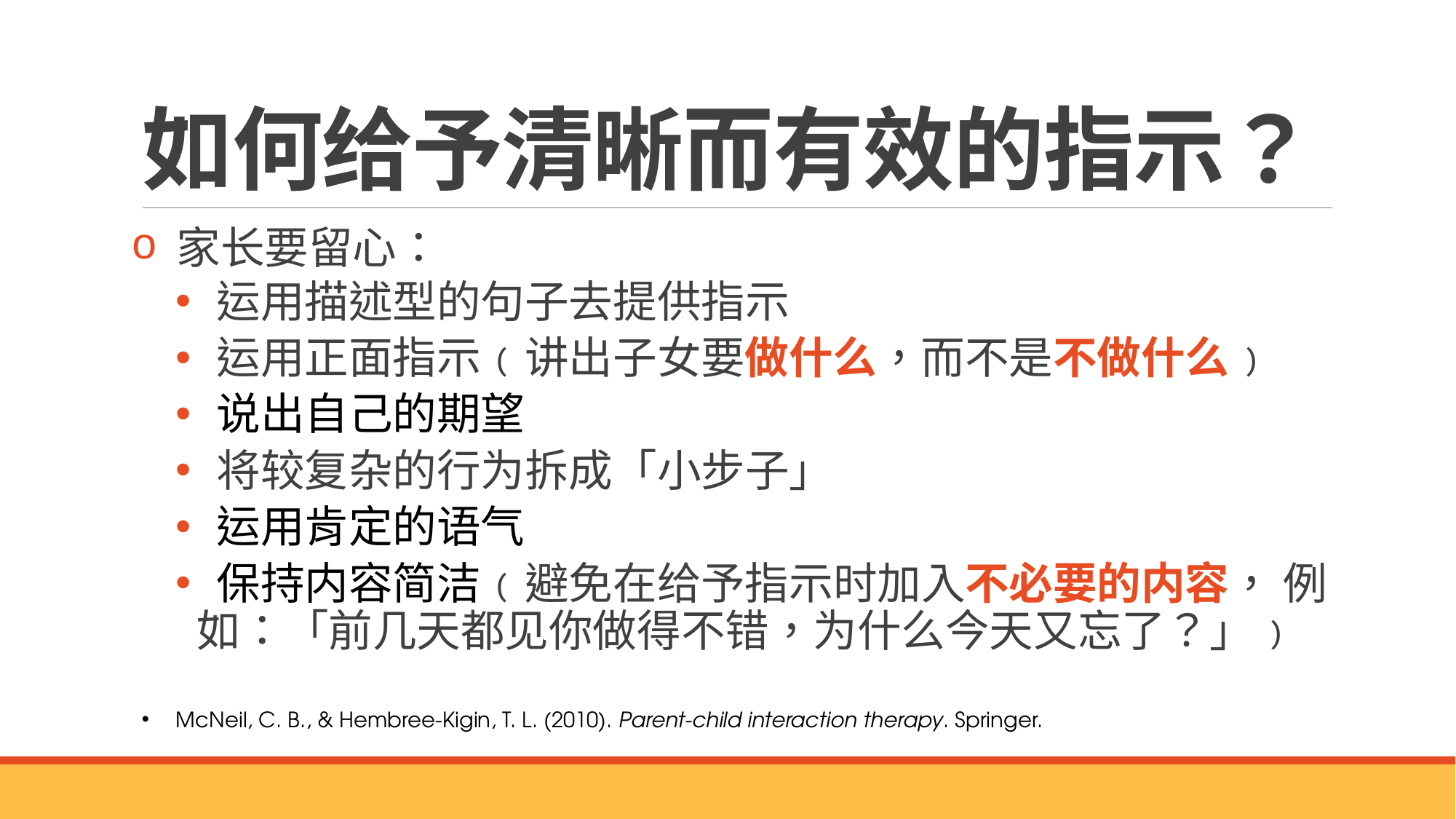

# 如何给予清晰而有效的指示？
 家长要留心：
 运用描述型的句子去提供指示
 运用正面指示﹙讲出子女要做什么，而不是不做什么﹚
 说出自己的期望
 将较复杂的行为拆成「小步子」
 运用肯定的语气
 保持内容简洁﹙避免在给予指示时加入不必要的内容， 例如：「前几天都见你做得不错，为什么今天又忘了？」﹚

McNeil, C. B., & Hembree-Kigin, T. L. (2010). Parent-child interaction therapy. Springer.